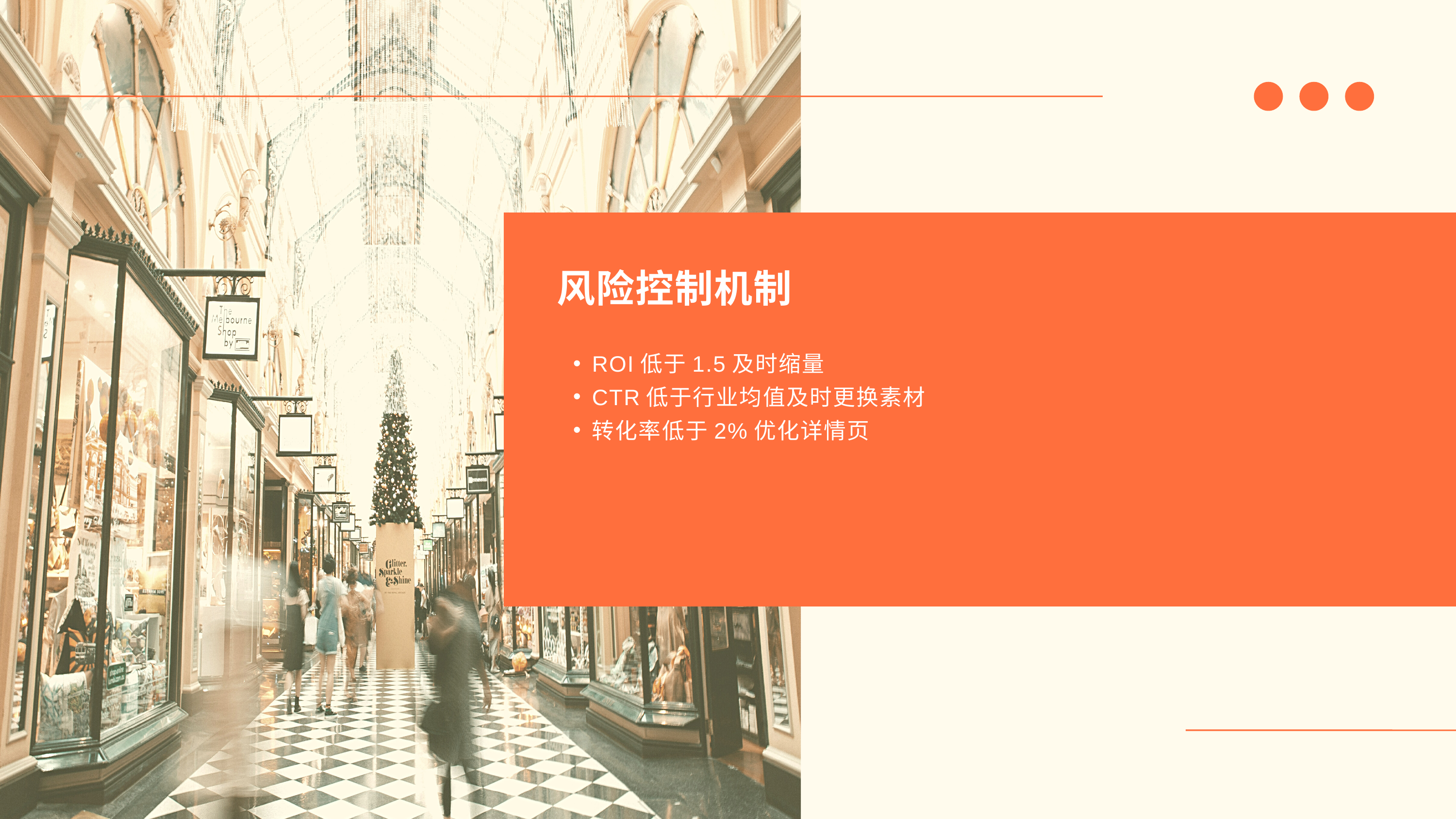

风险控制机制
ROI低于1.5及时缩量
CTR低于行业均值及时更换素材
转化率低于2%优化详情页